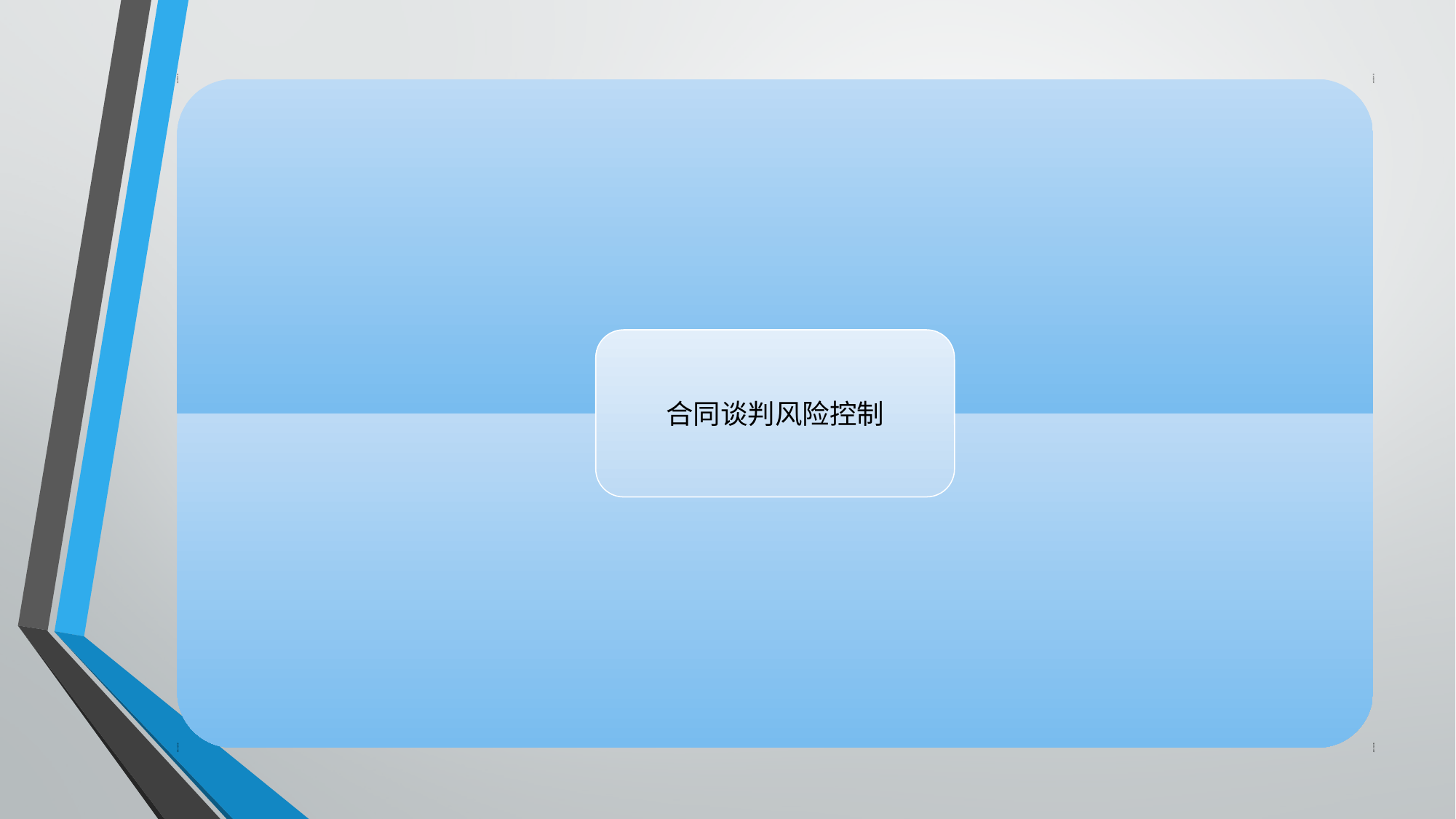

合同谈判风险控制
锁定政府承诺
限定政府权责
商定利益保障
确定谈判策略